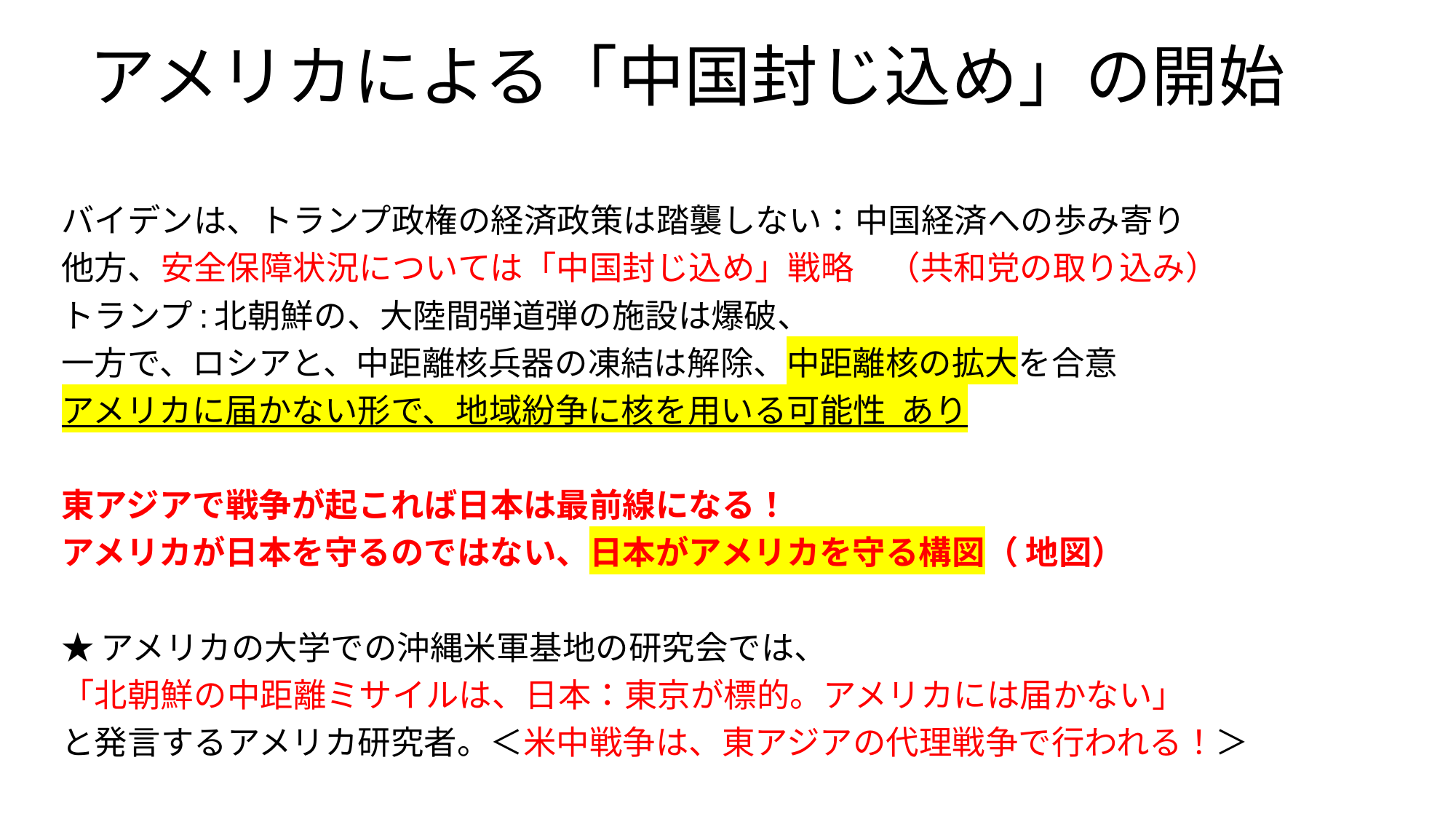

# アメリカによる「中国封じ込め」の開始
バイデンは、トランプ政権の経済政策は踏襲しない：中国経済への歩み寄り
他方、安全保障状況については「中国封じ込め」戦略　（共和党の取り込み）
トランプ:北朝鮮の、大陸間弾道弾の施設は爆破、
一方で、ロシアと、中距離核兵器の凍結は解除、中距離核の拡大を合意
アメリカに届かない形で、地域紛争に核を用いる可能性  あり

東アジアで戦争が起これば日本は最前線になる！
アメリカが日本を守るのではない、日本がアメリカを守る構図（ 地図）

★アメリカの大学での沖縄米軍基地の研究会では、
「北朝鮮の中距離ミサイルは、日本：東京が標的。アメリカには届かない」
と発言するアメリカ研究者。＜米中戦争は、東アジアの代理戦争で行われる！＞